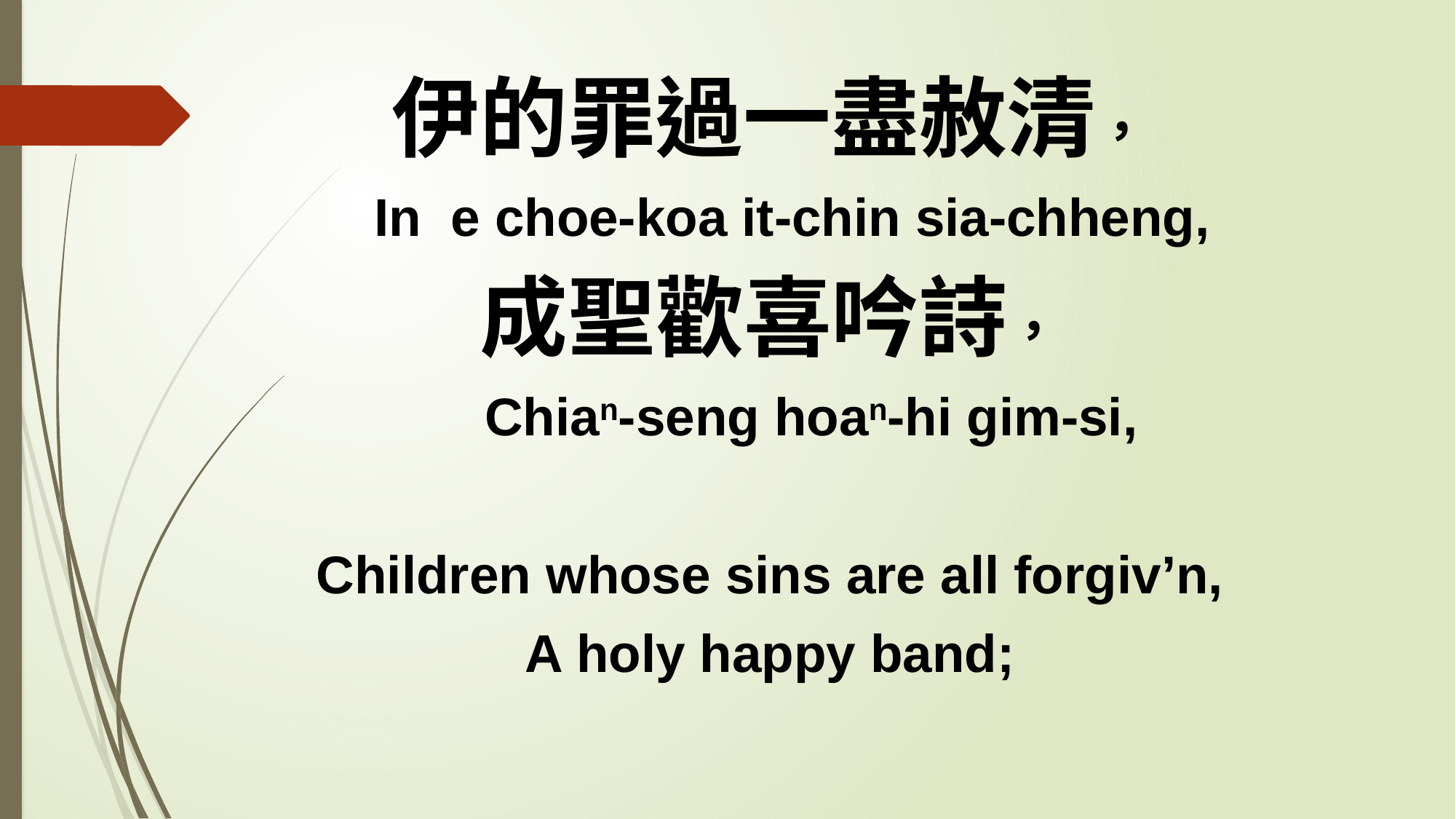

伊的罪過一盡赦清，
   In  e choe-koa it-chin sia-chheng,
成聖歡喜吟詩，
                Chian-seng hoan-hi gim-si,

Children whose sins are all forgiv’n,
A holy happy band;